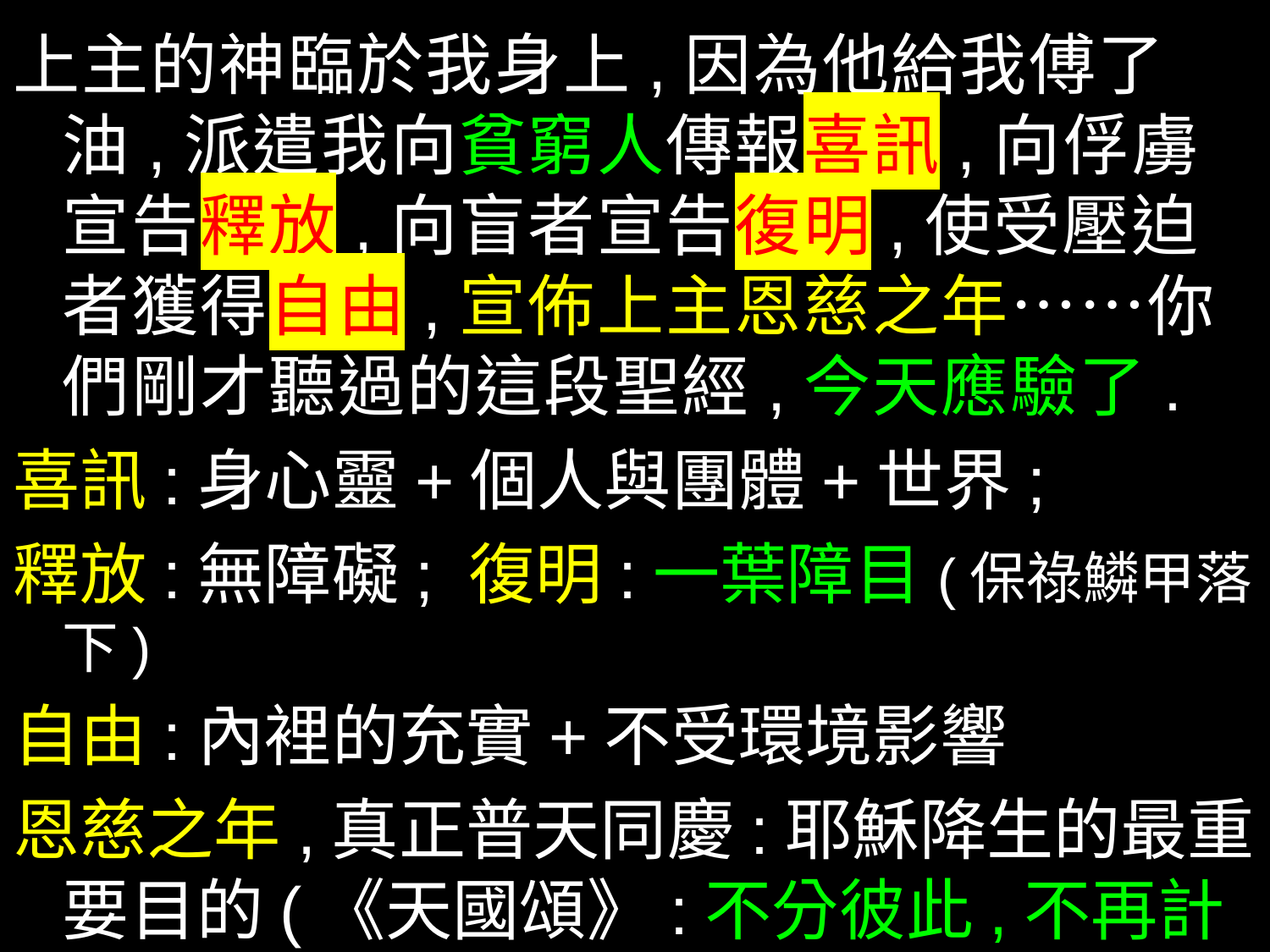

上主的神臨於我身上,因為他給我傅了油,派遣我向貧窮人傳報喜訊,向俘虜宣告釋放,向盲者宣告復明,使受壓迫者獲得自由,宣佈上主恩慈之年……你們剛才聽過的這段聖經,今天應驗了.
喜訊:身心靈+個人與團體+世界;
釋放:無障礙; 復明:一葉障目(保祿鱗甲落下)
自由:內裡的充實+不受環境影響
恩慈之年,真正普天同慶:耶穌降生的最重要目的(《天國頌》:不分彼此,不再計較)